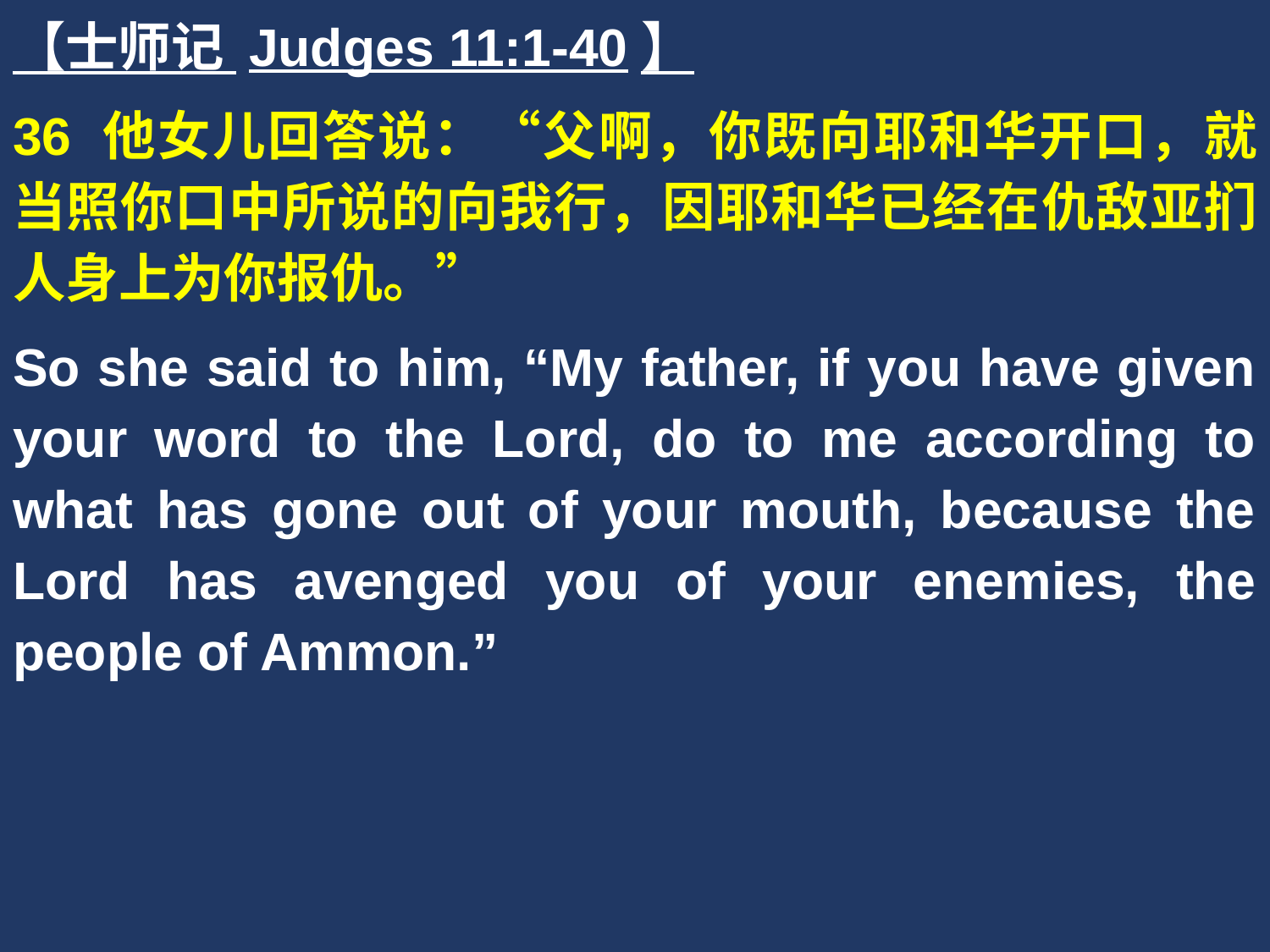

【士师记 Judges 11:1-40】
36 他女儿回答说：“父啊，你既向耶和华开口，就当照你口中所说的向我行，因耶和华已经在仇敌亚扪人身上为你报仇。”
So she said to him, “My father, if you have given your word to the Lord, do to me according to what has gone out of your mouth, because the Lord has avenged you of your enemies, the people of Ammon.”